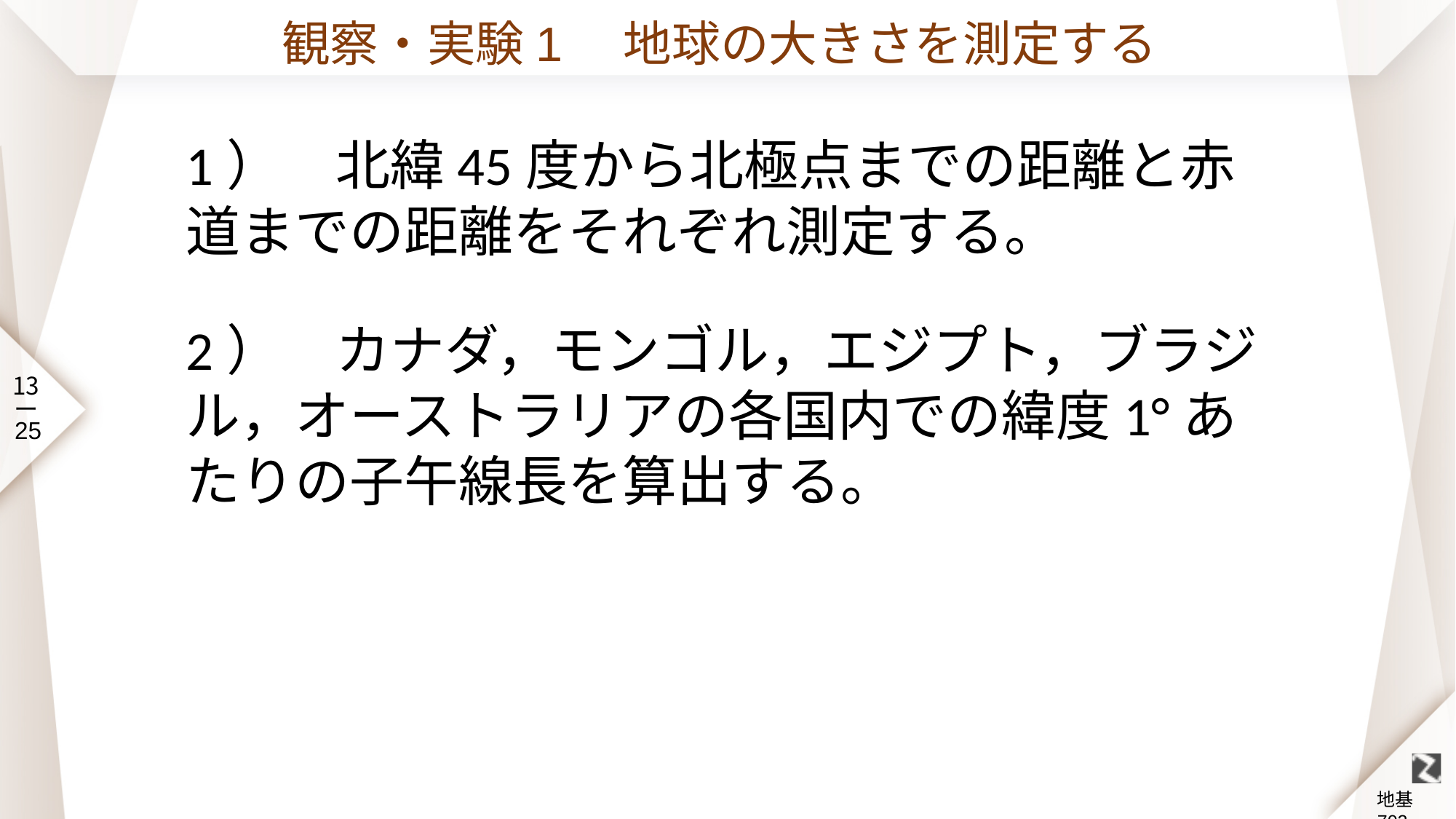

# 観察・実験1　地球の大きさを測定する
１章　１節　|　１　地球の形と大きさ

1）　北緯45度から北極点までの距離と赤道までの距離をそれぞれ測定する。
2）　カナダ，モンゴル，エジプト，ブラジル，オーストラリアの各国内での緯度1°あたりの子午線長を算出する。